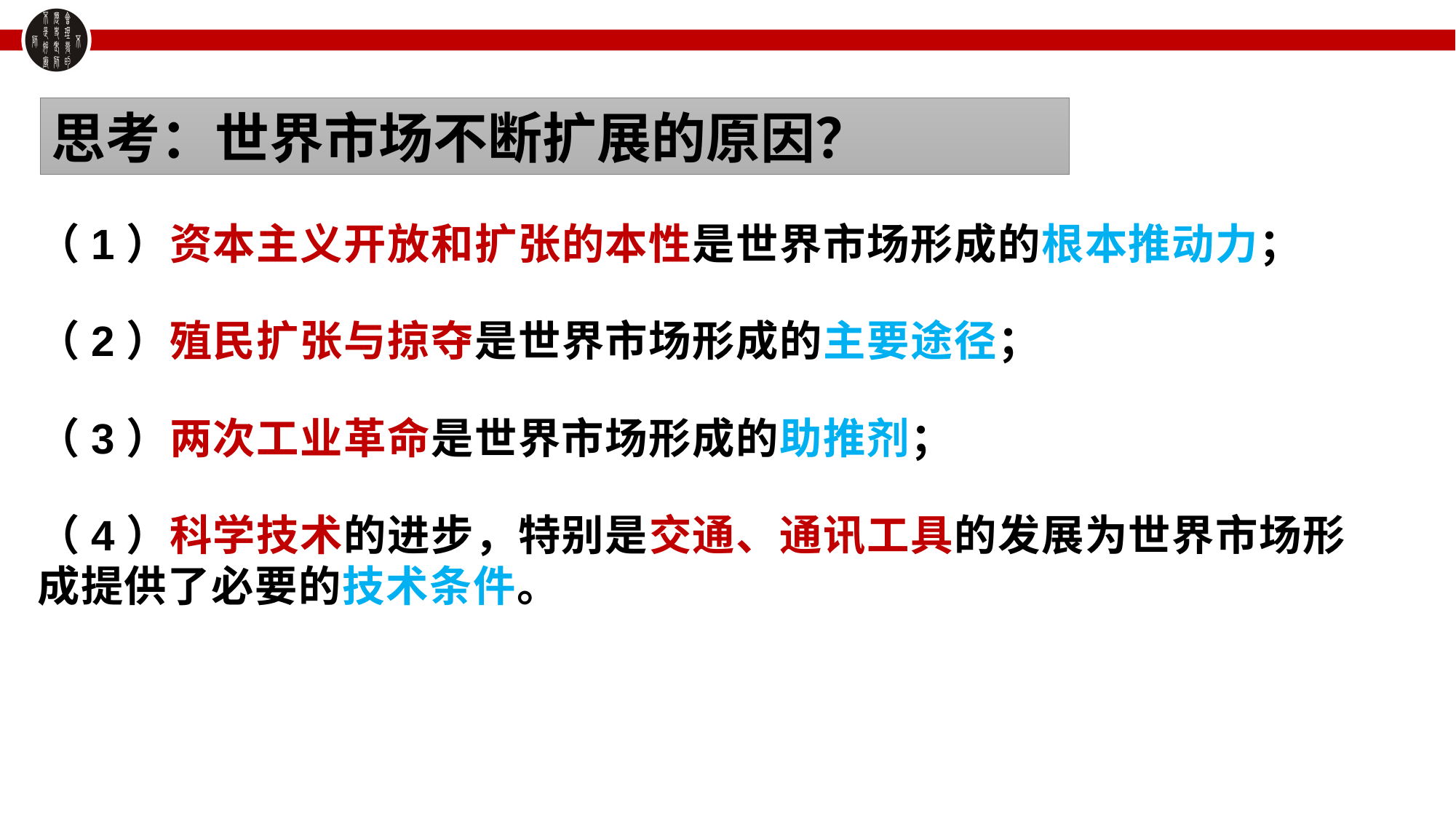

思考：世界市场不断扩展的原因？
（1）资本主义开放和扩张的本性是世界市场形成的根本推动力；
（2）殖民扩张与掠夺是世界市场形成的主要途径；
（3）两次工业革命是世界市场形成的助推剂；
（4）科学技术的进步，特别是交通、通讯工具的发展为世界市场形成提供了必要的技术条件。